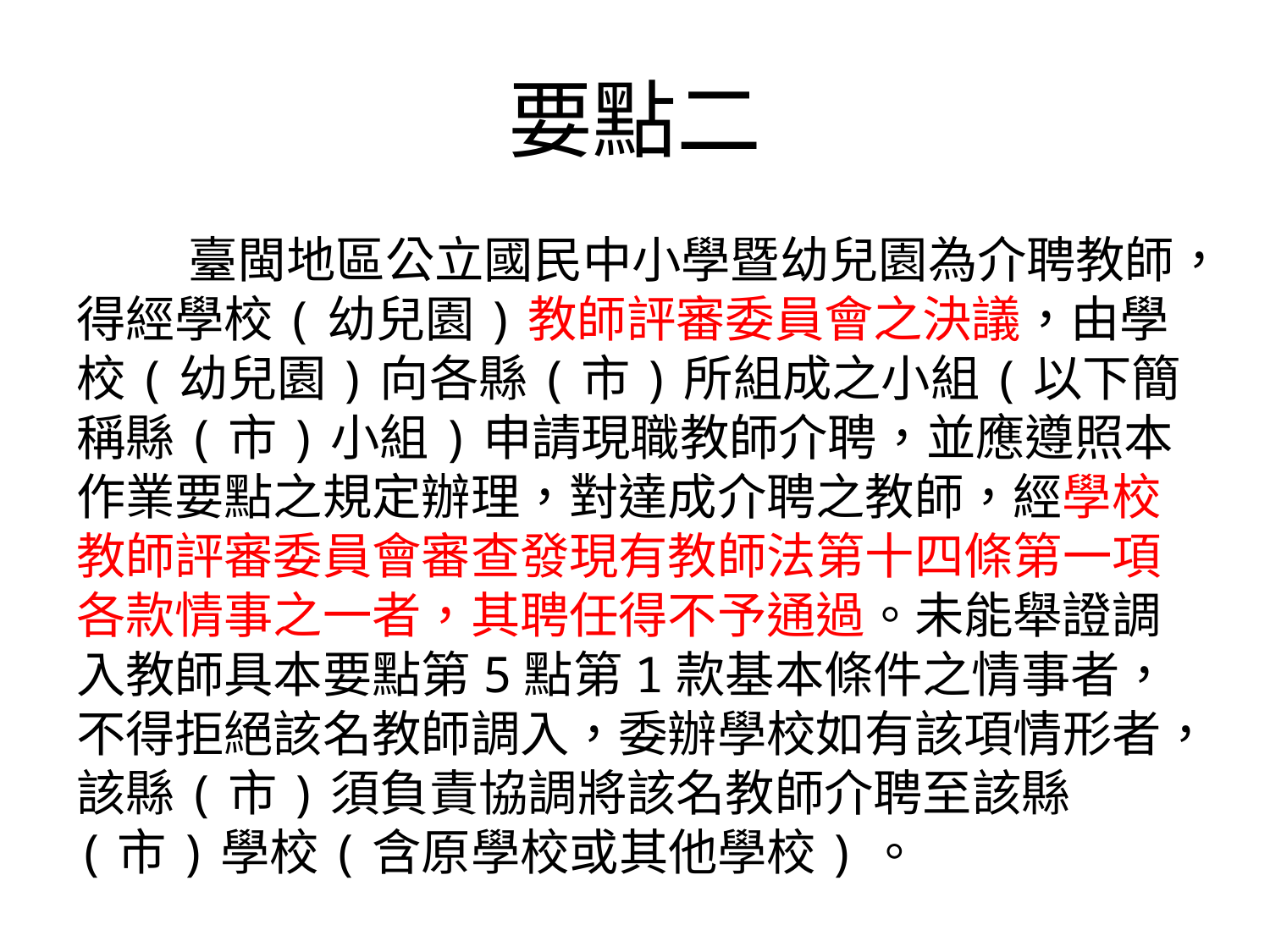

# 要點二
臺閩地區公立國民中小學暨幼兒園為介聘教師，得經學校(幼兒園)教師評審委員會之決議，由學校(幼兒園)向各縣(市)所組成之小組(以下簡稱縣(市)小組)申請現職教師介聘，並應遵照本作業要點之規定辦理，對達成介聘之教師，經學校教師評審委員會審查發現有教師法第十四條第一項各款情事之一者，其聘任得不予通過。未能舉證調入教師具本要點第5點第1款基本條件之情事者，不得拒絕該名教師調入，委辦學校如有該項情形者，該縣(市)須負責協調將該名教師介聘至該縣(市)學校(含原學校或其他學校)。